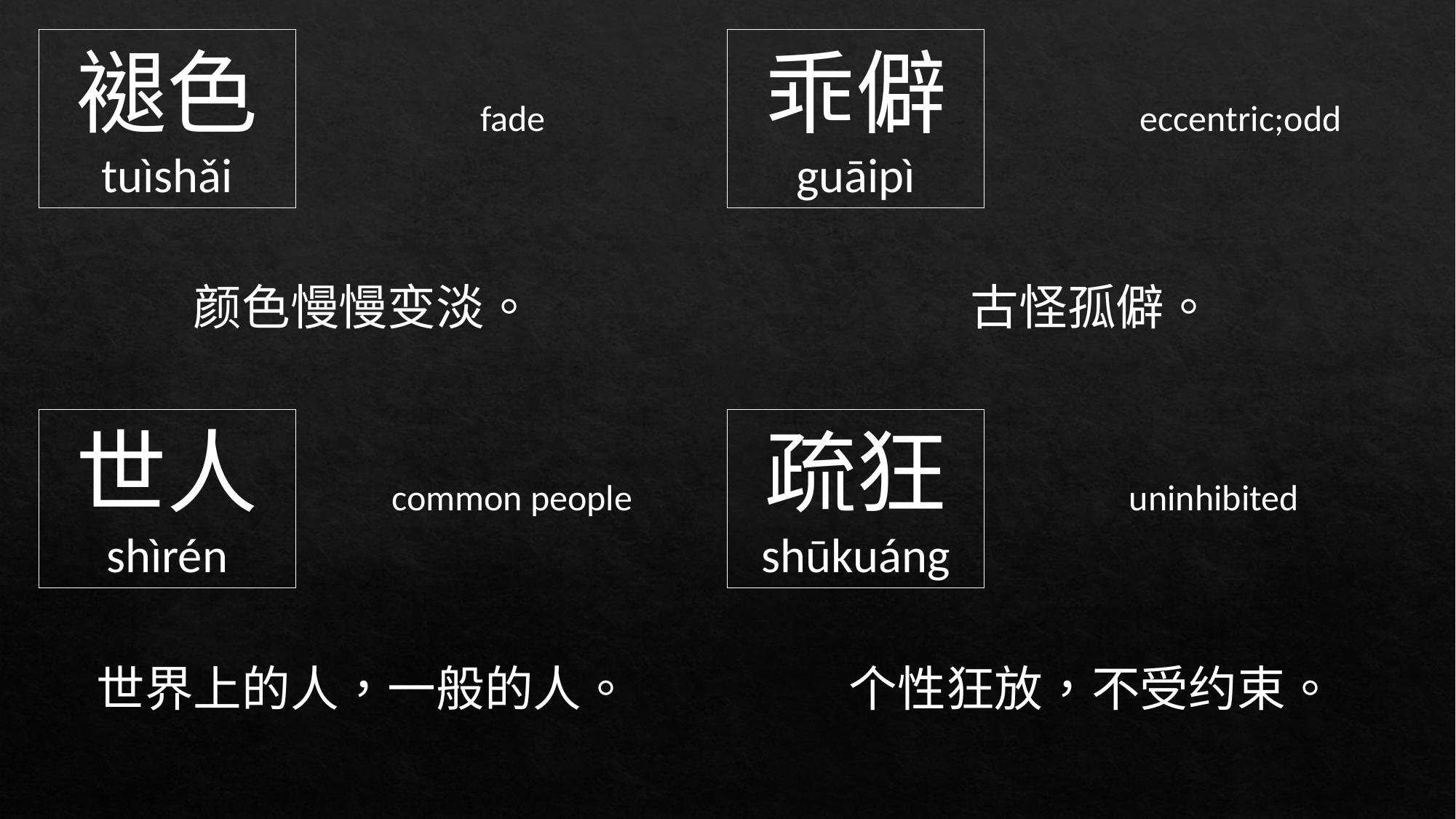

乖僻
guāipì
褪色
tuìshǎi
fade
eccentric;odd
颜色慢慢变淡。
古怪孤僻。
疏狂
shūkuáng
世人
shìrén
common people
uninhibited
个性狂放，不受约束。
世界上的人，一般的人。